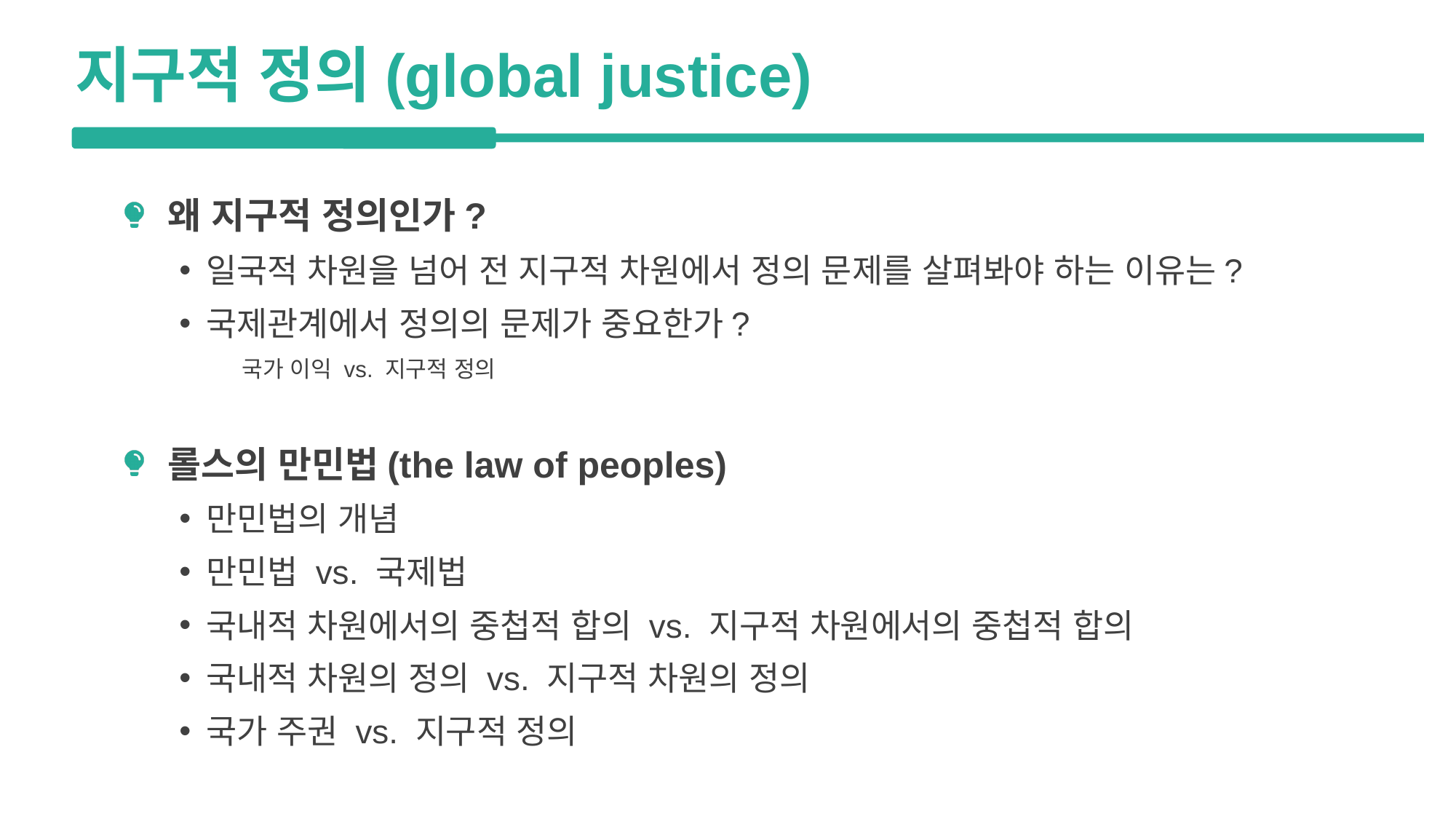

지구적 정의(global justice)
왜 지구적 정의인가?
일국적 차원을 넘어 전 지구적 차원에서 정의 문제를 살펴봐야 하는 이유는?
국제관계에서 정의의 문제가 중요한가?
국가 이익 vs. 지구적 정의

롤스의 만민법(the law of peoples)
만민법의 개념
만민법 vs. 국제법
국내적 차원에서의 중첩적 합의 vs. 지구적 차원에서의 중첩적 합의
국내적 차원의 정의 vs. 지구적 차원의 정의
국가 주권 vs. 지구적 정의